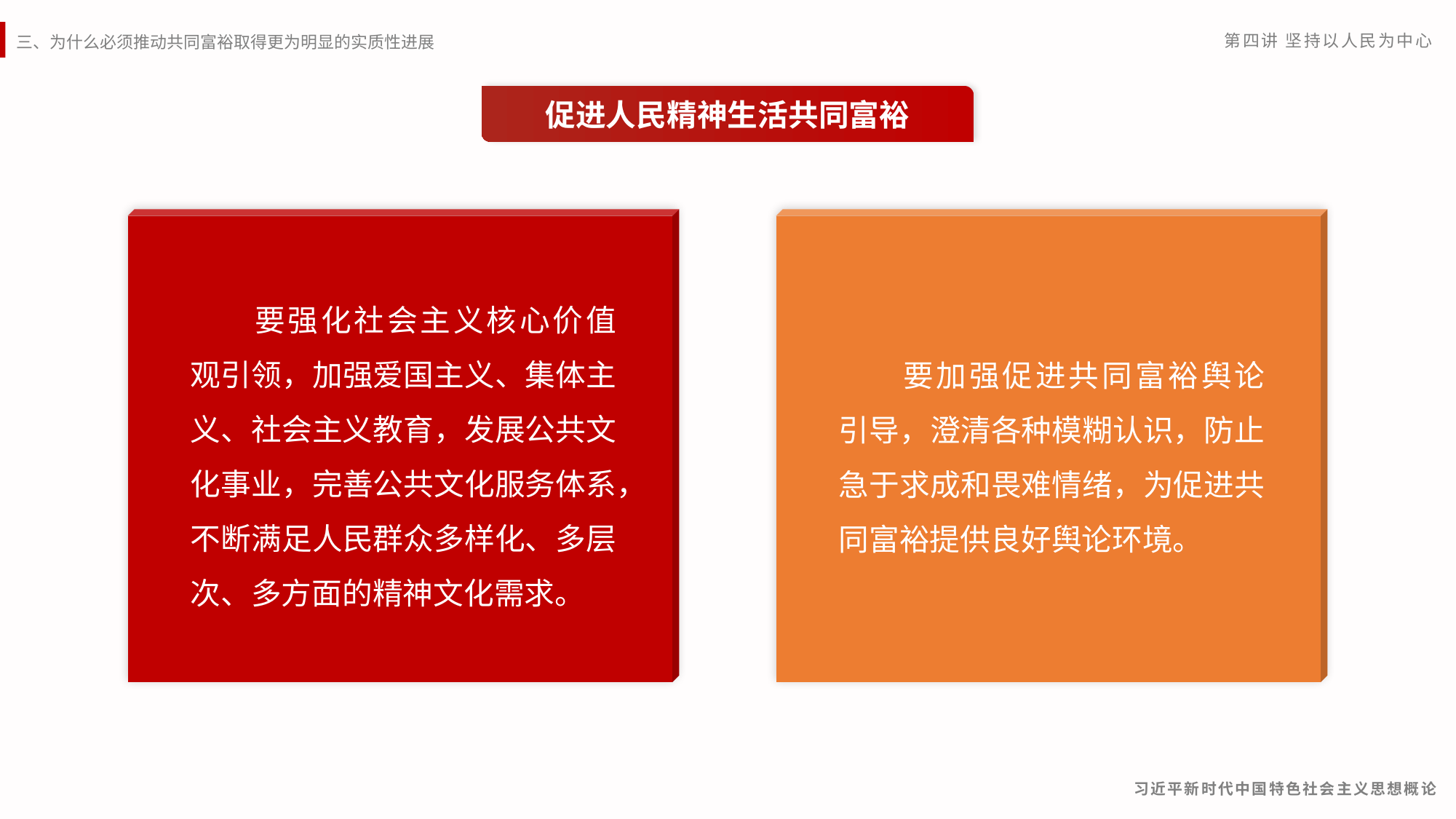

促进人民精神生活共同富裕

要强化社会主义核心价值观引领，加强爱国主义、集体主义、社会主义教育，发展公共文化事业，完善公共文化服务体系，不断满足人民群众多样化、多层次、多方面的精神文化需求。
要加强促进共同富裕舆论引导，澄清各种模糊认识，防止急于求成和畏难情绪，为促进共同富裕提供良好舆论环境。